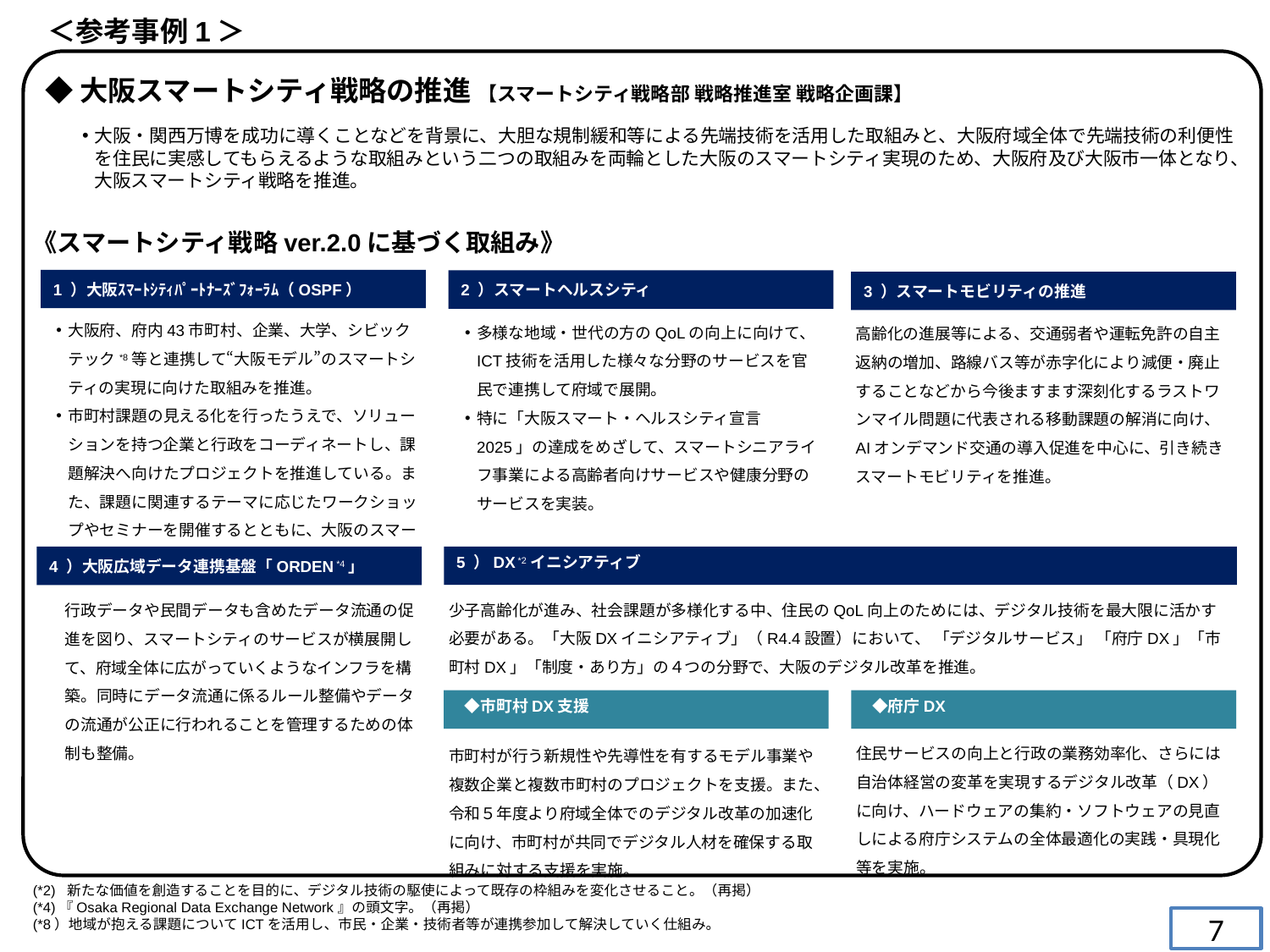

＜参考事例1＞
◆大阪スマートシティ戦略の推進 【スマートシティ戦略部 戦略推進室 戦略企画課】

大阪・関西万博を成功に導くことなどを背景に、大胆な規制緩和等による先端技術を活用した取組みと、大阪府域全体で先端技術の利便性を住民に実感してもらえるような取組みという二つの取組みを両輪とした大阪のスマートシティ実現のため、大阪府及び大阪市一体となり、大阪スマートシティ戦略を推進。
《スマートシティ戦略ver.2.0に基づく取組み》
1 ）大阪ｽﾏｰﾄｼﾃｨﾊﾟｰﾄﾅｰｽﾞﾌｫｰﾗﾑ（OSPF）
大阪府、府内43市町村、企業、大学、シビックテック*8等と連携して“大阪モデル”のスマートシティの実現に向けた取組みを推進。
市町村課題の見える化を行ったうえで、ソリューションを持つ企業と行政をコーディネートし、課題解決へ向けたプロジェクトを推進している。また、課題に関連するテーマに応じたワークショップやセミナーを開催するとともに、大阪のスマートシティ推進に関する幅広い情報発信も実施。
2 ）スマートヘルスシティ
多様な地域・世代の方のQoLの向上に向けて、ICT技術を活用した様々な分野のサービスを官民で連携して府域で展開。
特に「大阪スマート・ヘルスシティ宣言2025」の達成をめざして、スマートシニアライフ事業による高齢者向けサービスや健康分野のサービスを実装。
3 ）スマートモビリティの推進
高齢化の進展等による、交通弱者や運転免許の自主返納の増加、路線バス等が赤字化により減便・廃止することなどから今後ますます深刻化するラストワンマイル問題に代表される移動課題の解消に向け、AIオンデマンド交通の導入促進を中心に、引き続きスマートモビリティを推進。

4 ）大阪広域データ連携基盤「ORDEN *4」
行政データや民間データも含めたデータ流通の促進を図り、スマートシティのサービスが横展開して、府域全体に広がっていくようなインフラを構築。同時にデータ流通に係るルール整備やデータの流通が公正に行われることを管理するための体制も整備。
5 ）DX *2イニシアティブ
少子高齢化が進み、社会課題が多様化する中、住民のQoL向上のためには、デジタル技術を最大限に活かす必要がある。「大阪DXイニシアティブ」（R4.4設置）において、 「デジタルサービス」 「府庁DX」「市町村DX」「制度・あり方」の４つの分野で、大阪のデジタル改革を推進。
　◆府庁DX
　◆市町村DX支援
住民サービスの向上と行政の業務効率化、さらには自治体経営の変革を実現するデジタル改革（DX）に向け、ハードウェアの集約・ソフトウェアの見直しによる府庁システムの全体最適化の実践・具現化等を実施。
市町村が行う新規性や先導性を有するモデル事業や複数企業と複数市町村のプロジェクトを支援。また、令和５年度より府域全体でのデジタル改革の加速化に向け、市町村が共同でデジタル人材を確保する取組みに対する支援を実施。

(*2)  新たな価値を創造することを目的に、デジタル技術の駆使によって既存の枠組みを変化させること。（再掲）
(*4)『Osaka Regional Data Exchange Network』の頭文字。（再掲）
(*8）地域が抱える課題についてICTを活用し、市民・企業・技術者等が連携参加して解決していく仕組み。

7